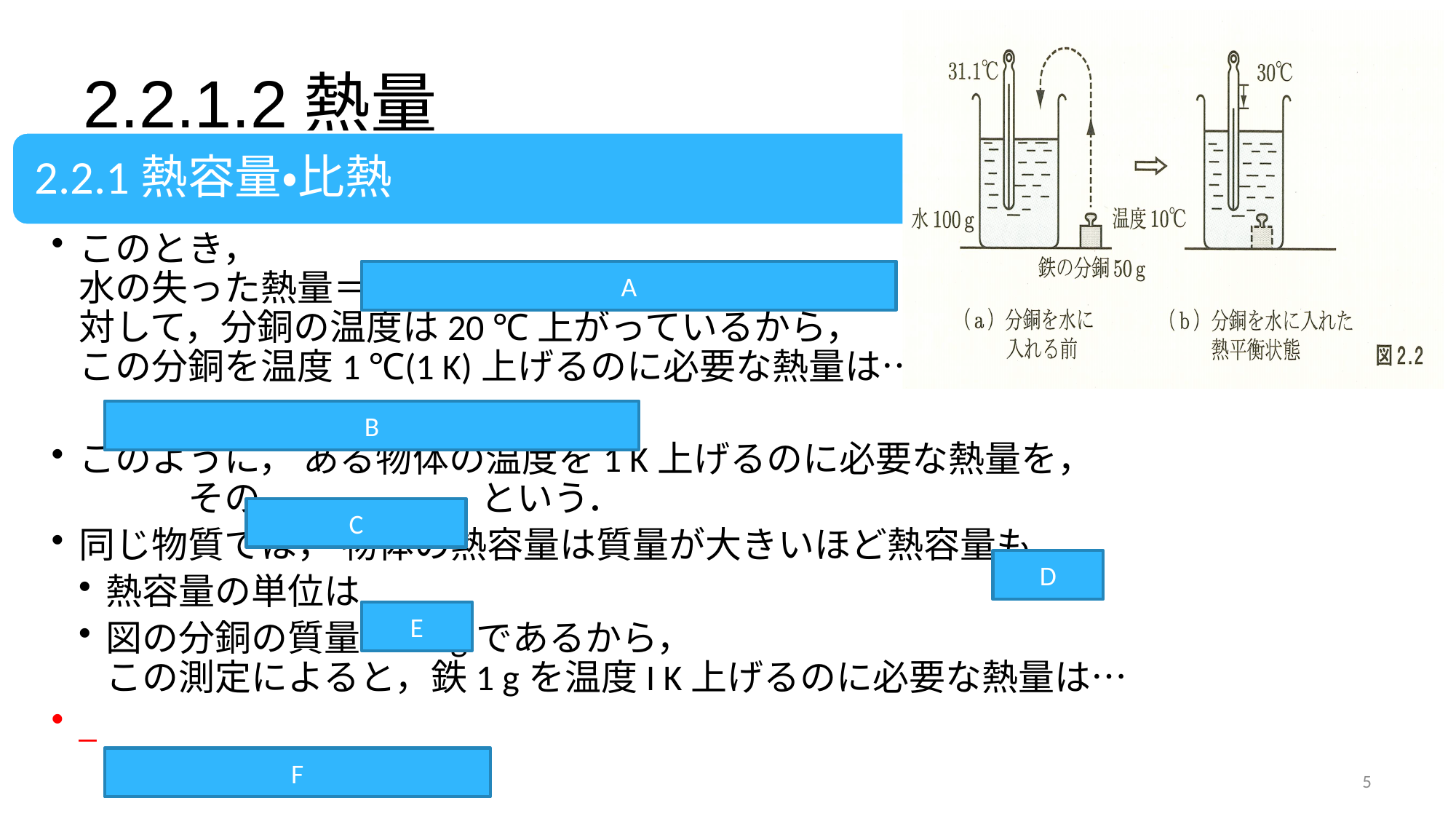

# 2.2.1.2熱量
2.2.1熱容量・比熱
このとき，
水の失った熱量＝
対して，分銅の温度は20 ℃上がっているから，
この分銅を温度1 ℃(1 K)上げるのに必要な熱量は…

このように， ある物体の温度を1 K上げるのに必要な熱量を，
	その                           という．
同じ物質では， 物体の熱容量は質量が大きいほど熱容量も
熱容量の単位は
図の分銅の質量は50 gであるから，
この測定によると，鉄1 gを温度I K上げるのに必要な熱量は…
_

A
B
C
D
E
F
5